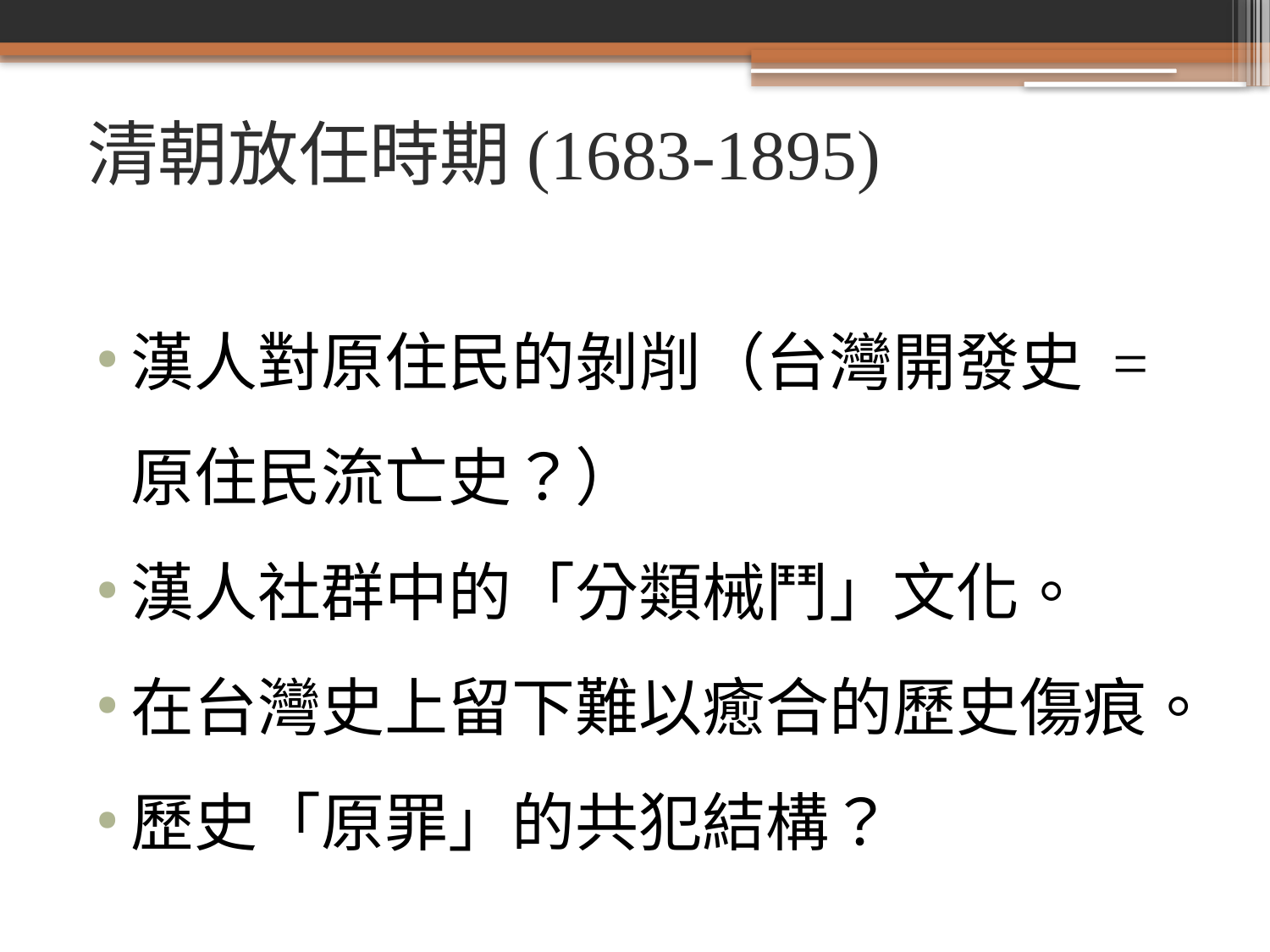

# 清朝放任時期(1683-1895)
漢人對原住民的剝削（台灣開發史 = 原住民流亡史？）
漢人社群中的「分類械鬥」文化。
在台灣史上留下難以癒合的歷史傷痕。
歷史「原罪」的共犯結構？